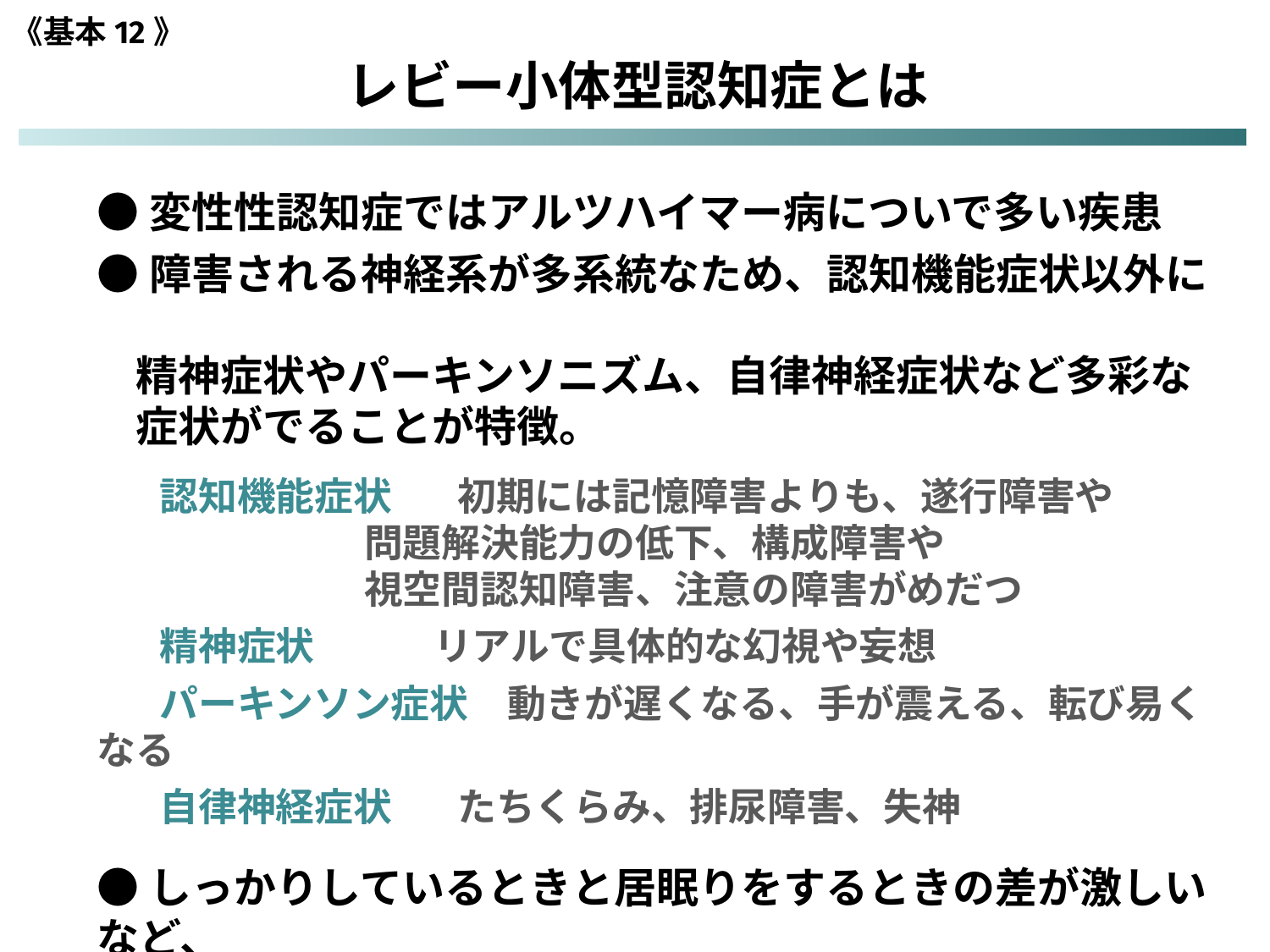

《基本12》
レビー小体型認知症とは

●変性性認知症ではアルツハイマー病についで多い疾患
●障害される神経系が多系統なため、認知機能症状以外に
   精神症状やパーキンソニズム、自律神経症状など多彩な
   症状がでることが特徴。
      認知機能症状　   初期には記憶障害よりも、遂行障害や
                             問題解決能力の低下、構成障害や
                             視空間認知障害、注意の障害がめだつ
      精神症状　         リアルで具体的な幻視や妄想
      パーキンソン症状　動きが遅くなる、手が震える、転び易くなる
      自律神経症状　   たちくらみ、排尿障害、失神
●しっかりしているときと居眠りをするときの差が激しいなど、
   症状の変動が大きく現れる。（数分から日の単位まで多様）